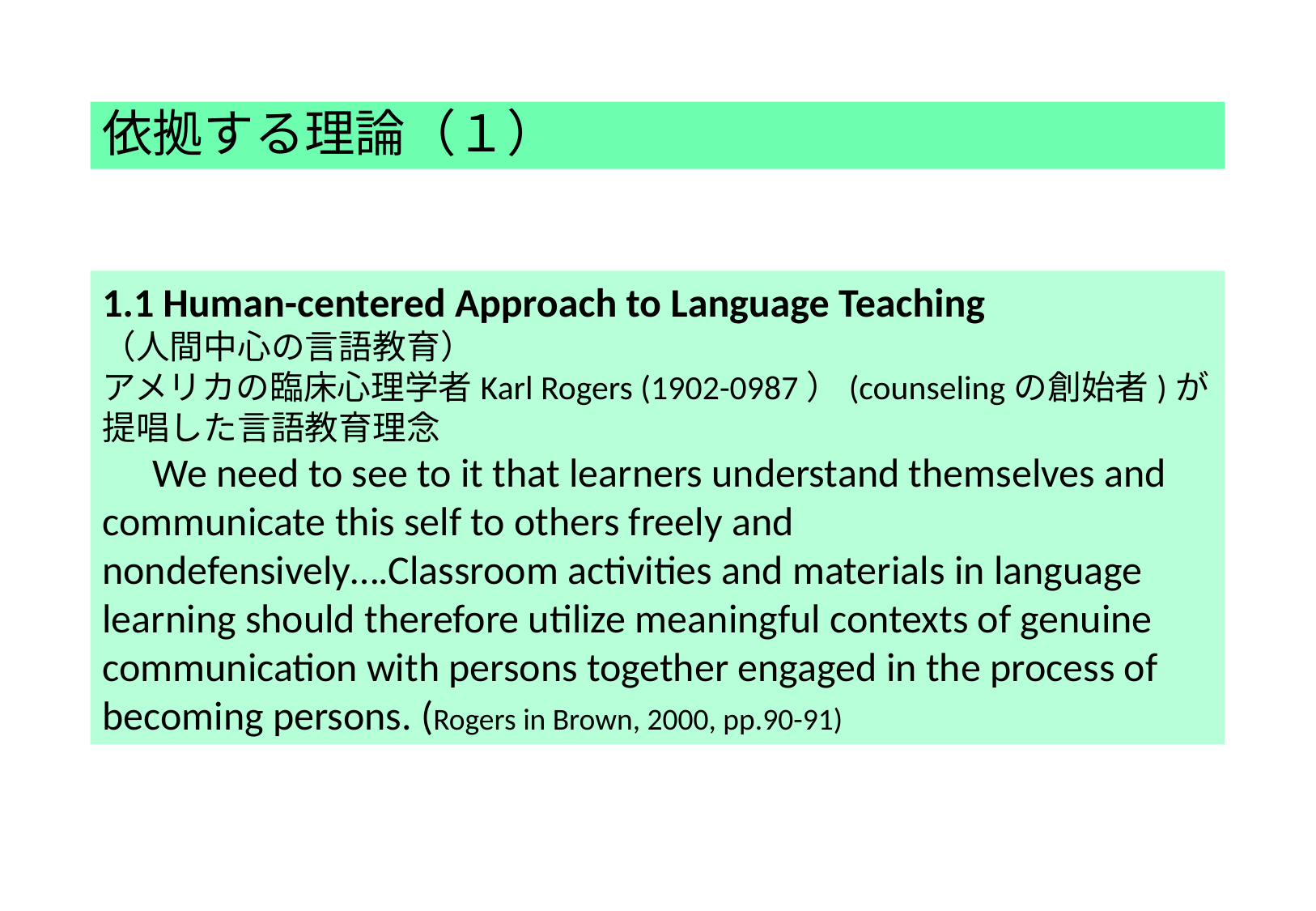

# 依拠する理論（１）

1.1 Human-centered Approach to Language Teaching
（人間中心の言語教育）
アメリカの臨床心理学者Karl Rogers (1902-0987）(counselingの創始者)が提唱した言語教育理念
　We need to see to it that learners understand themselves and communicate this self to others freely and nondefensively….Classroom activities and materials in language learning should therefore utilize meaningful contexts of genuine communication with persons together engaged in the process of becoming persons. (Rogers in Brown, 2000, pp.90-91)